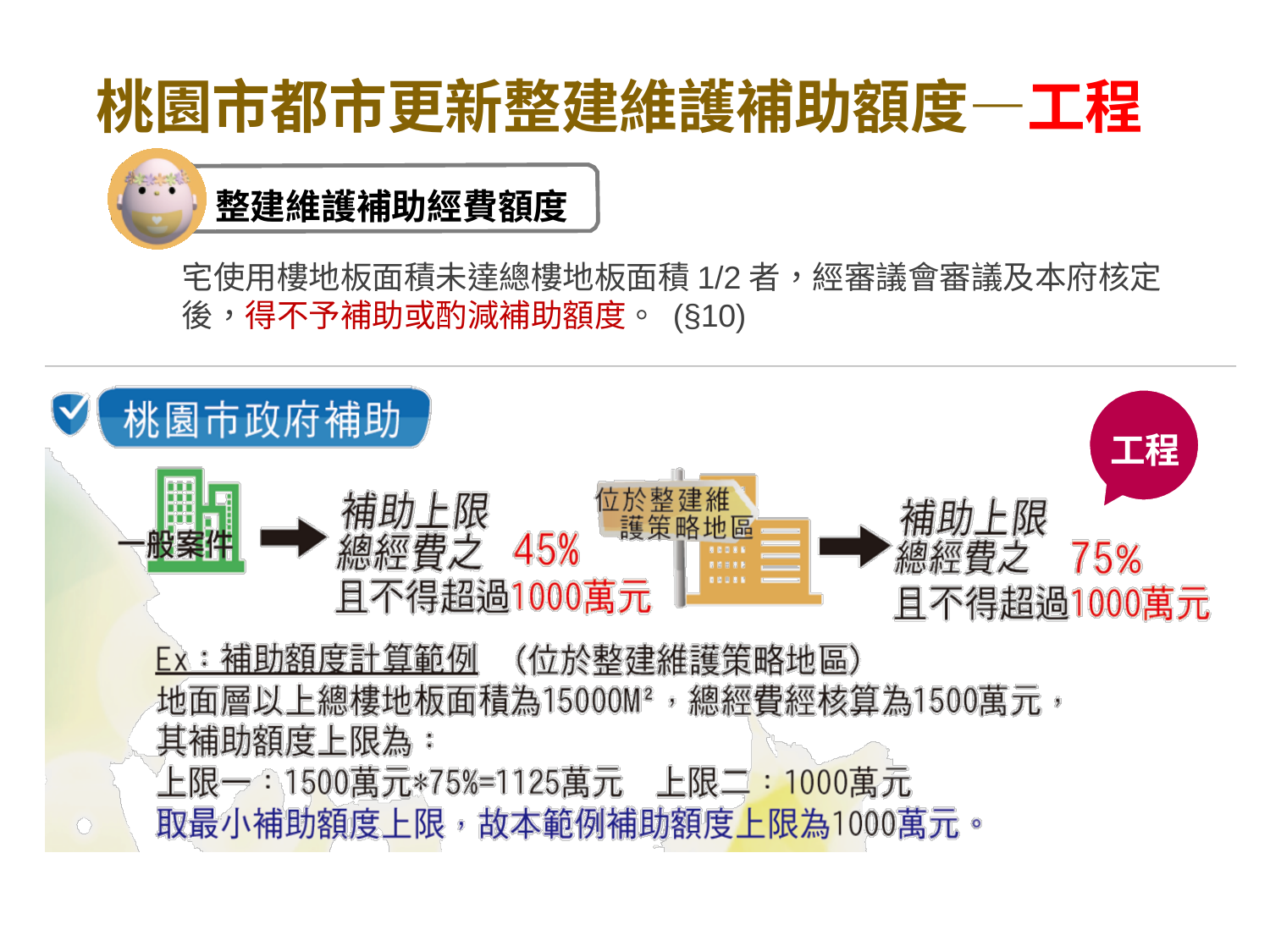

桃園市都市更新整建維護補助額度—工程

整建維護補助經費額度

宅使用樓地板面積未達總樓地板面積1/2者，經審議會審議及本府核定
後，得不予補助或酌減補助額度。 (§10)

工程